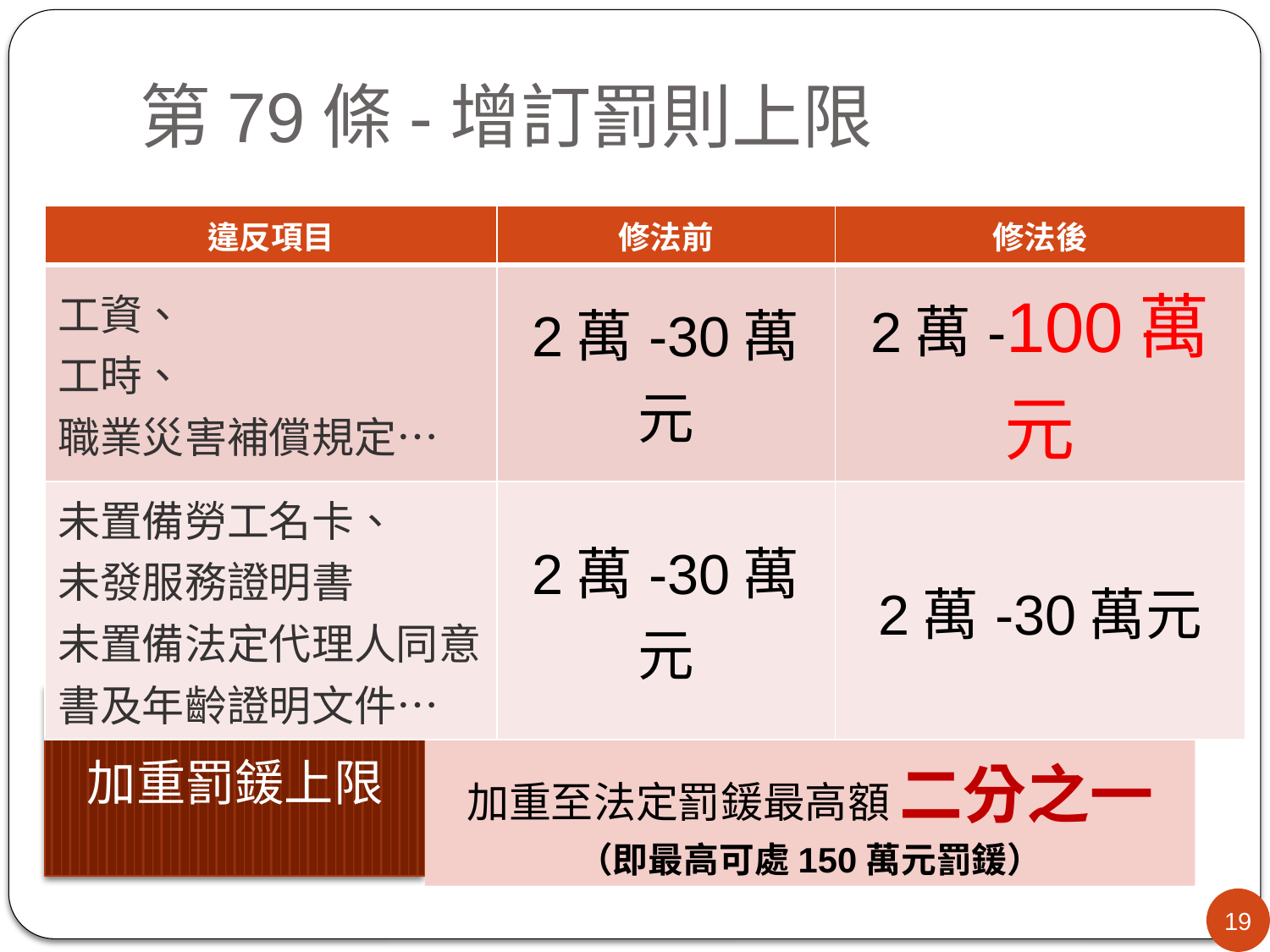

# 第79條-增訂罰則上限
| 違反項目 | 修法前 | 修法後 |
| --- | --- | --- |
| 工資、 工時、 職業災害補償規定… | 2萬-30萬元 | 2萬-100萬元 |
| 未置備勞工名卡、 未發服務證明書 未置備法定代理人同意書及年齡證明文件… | 2萬-30萬元 | 2萬-30萬元 |
加重罰鍰上限
依事業規模、違反人數或情節
加重至法定罰鍰最高額 二分之一
（即最高可處150萬元罰鍰）
19